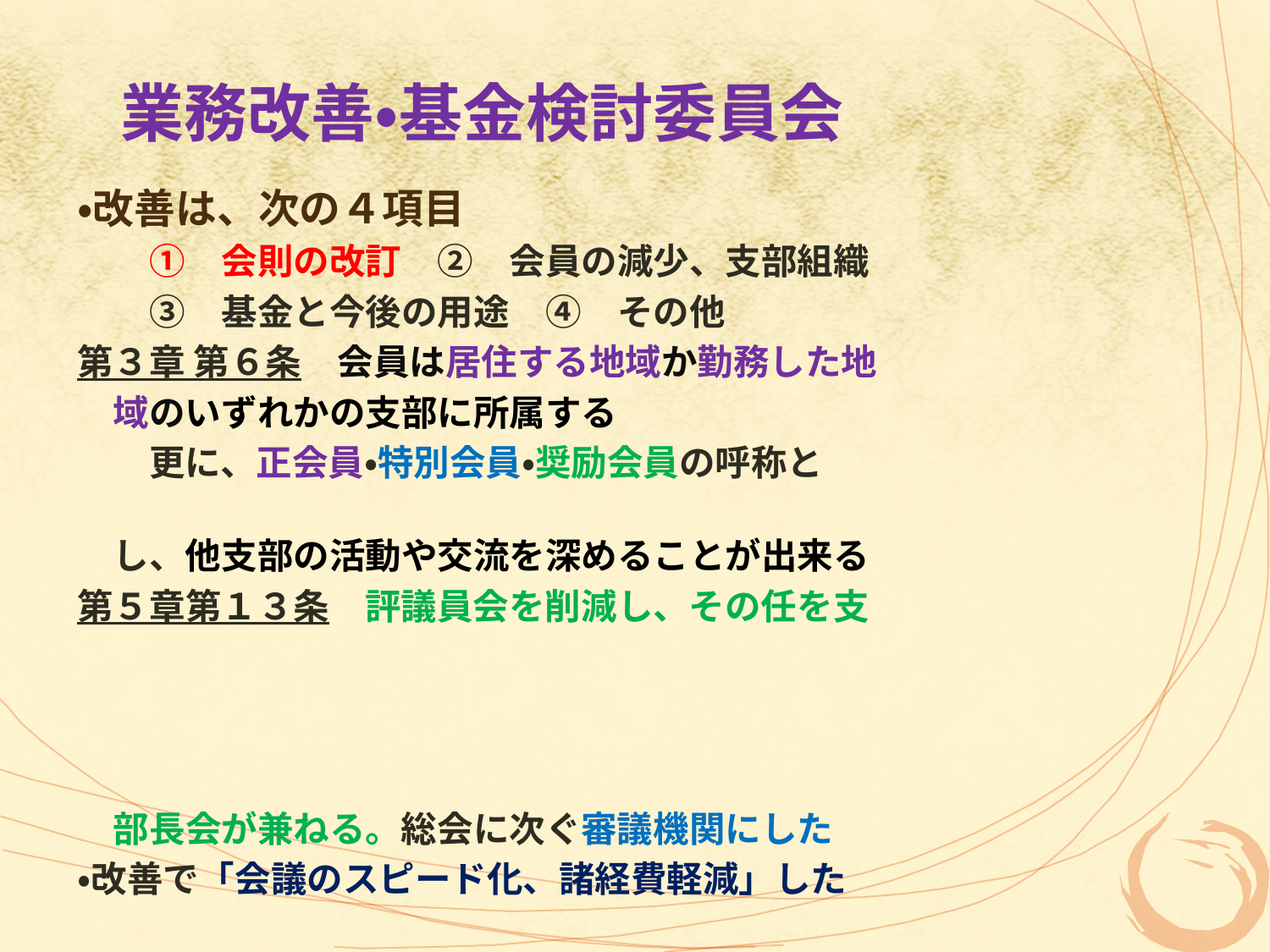

# 業務改善・基金検討委員会
・改善は、次の４項目
　　①　会則の改訂　②　会員の減少、支部組織
　　③　基金と今後の用途　④　その他
第３章 第６条　会員は居住する地域か勤務した地
　域のいずれかの支部に所属する
　　更に、正会員・特別会員・奨励会員の呼称と
　し、他支部の活動や交流を深めることが出来る
第５章第１３条　評議員会を削減し、その任を支
　部長会が兼ねる。総会に次ぐ審議機関にした
・改善で「会議のスピード化、諸経費軽減」した